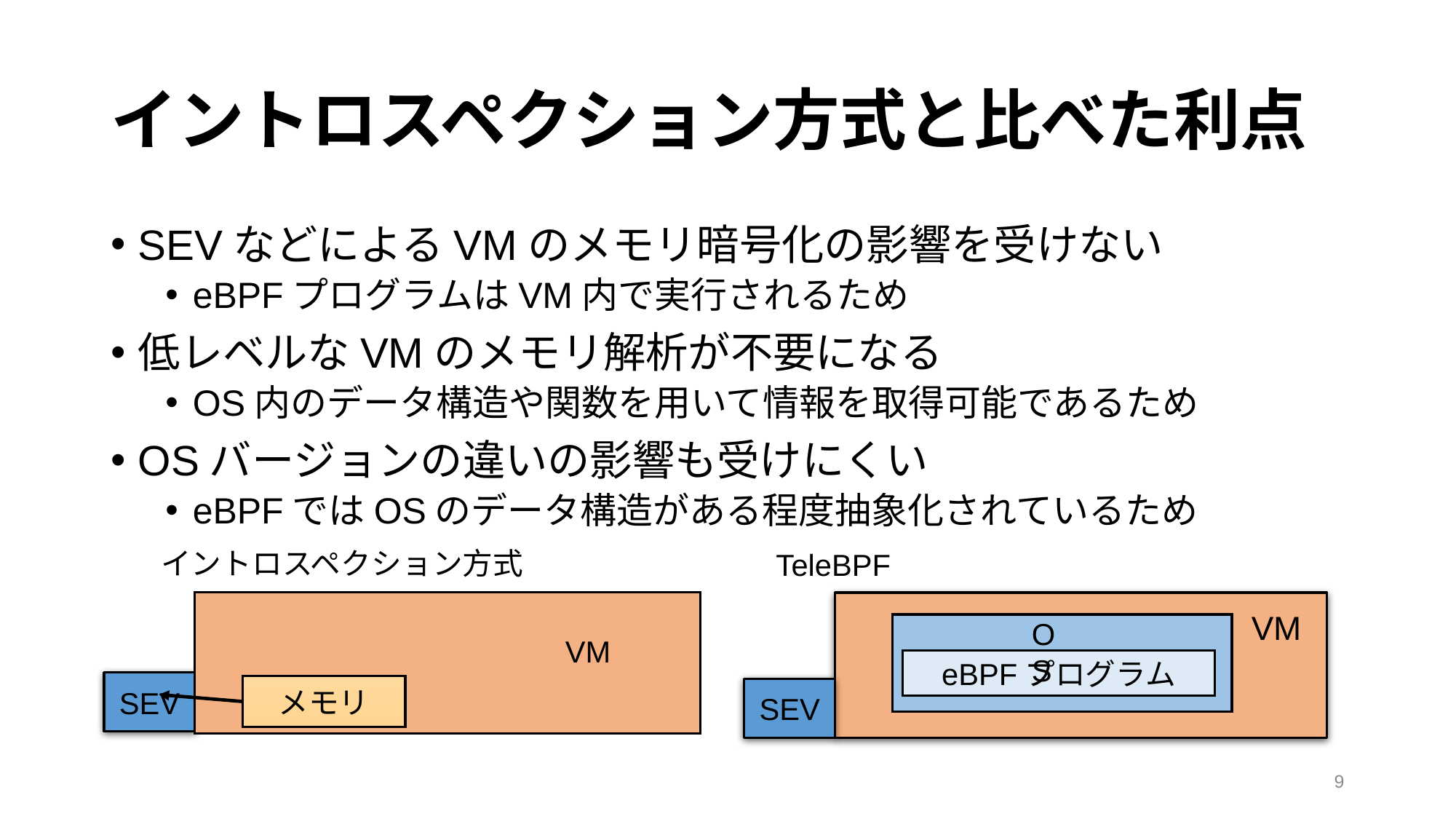

# イントロスペクション方式と比べた利点
SEVなどによるVMのメモリ暗号化の影響を受けない
eBPFプログラムはVM内で実行されるため
低レベルなVMのメモリ解析が不要になる
OS内のデータ構造や関数を用いて情報を取得可能であるため
OSバージョンの違いの影響も受けにくい
eBPFではOSのデータ構造がある程度抽象化されているため
イントロスペクション方式
TeleBPF

VM
OS

VM
eBPFプログラム
eBPFプログラム
SEV
メモリ
SEV
9